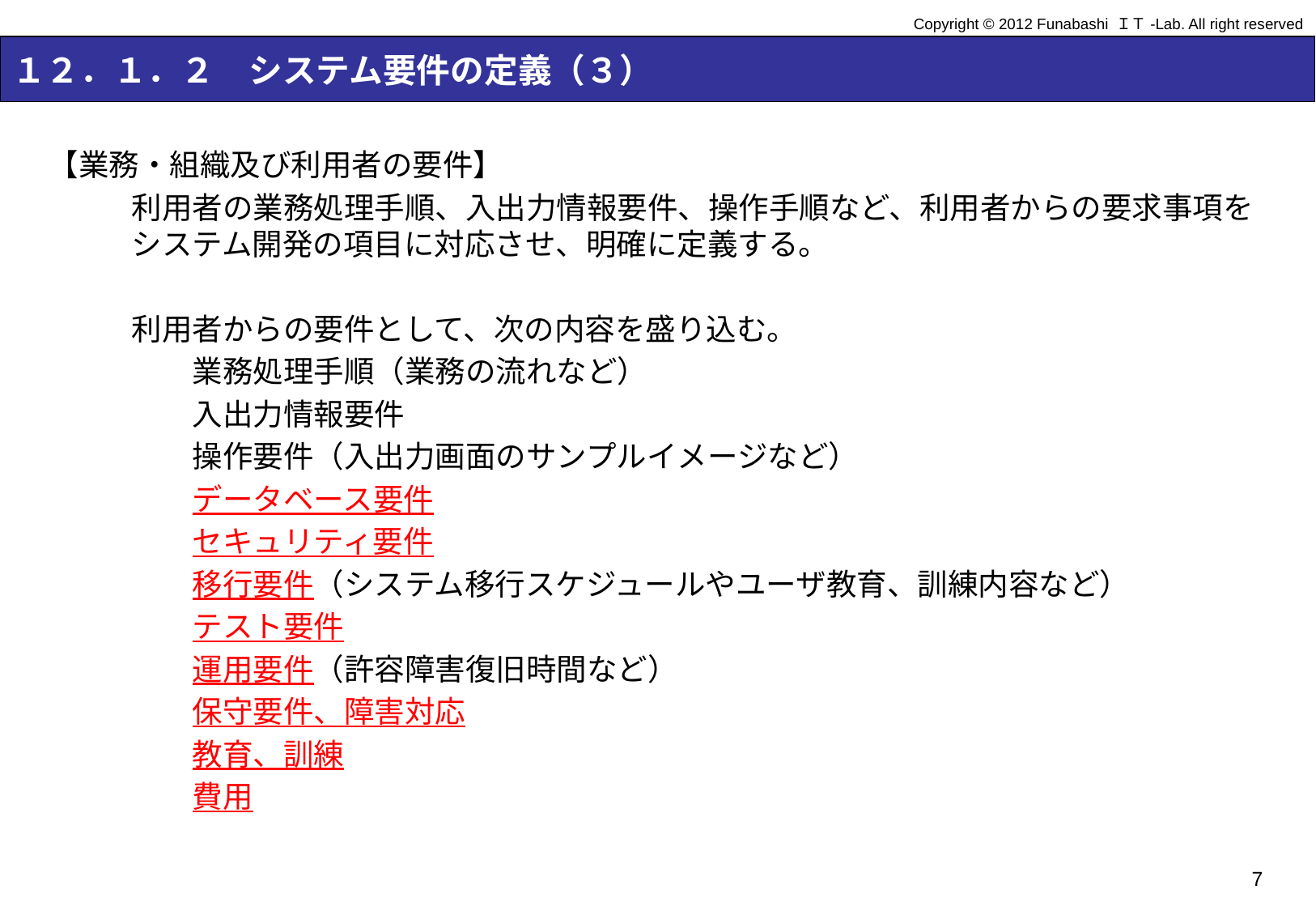

Copyright © 2012 Funabashi ＩＴ-Lab. All right reserved
# １２．１．２　システム要件の定義（３）
【業務・組織及び利用者の要件】
利用者の業務処理手順、入出力情報要件、操作手順など、利用者からの要求事項をシステム開発の項目に対応させ、明確に定義する。

利用者からの要件として、次の内容を盛り込む。
業務処理手順（業務の流れなど）
入出力情報要件
操作要件（入出力画面のサンプルイメージなど）
データベース要件
セキュリティ要件
移行要件（システム移行スケジュールやユーザ教育、訓練内容など）
テスト要件
運用要件（許容障害復旧時間など）
保守要件、障害対応
教育、訓練
費用
7